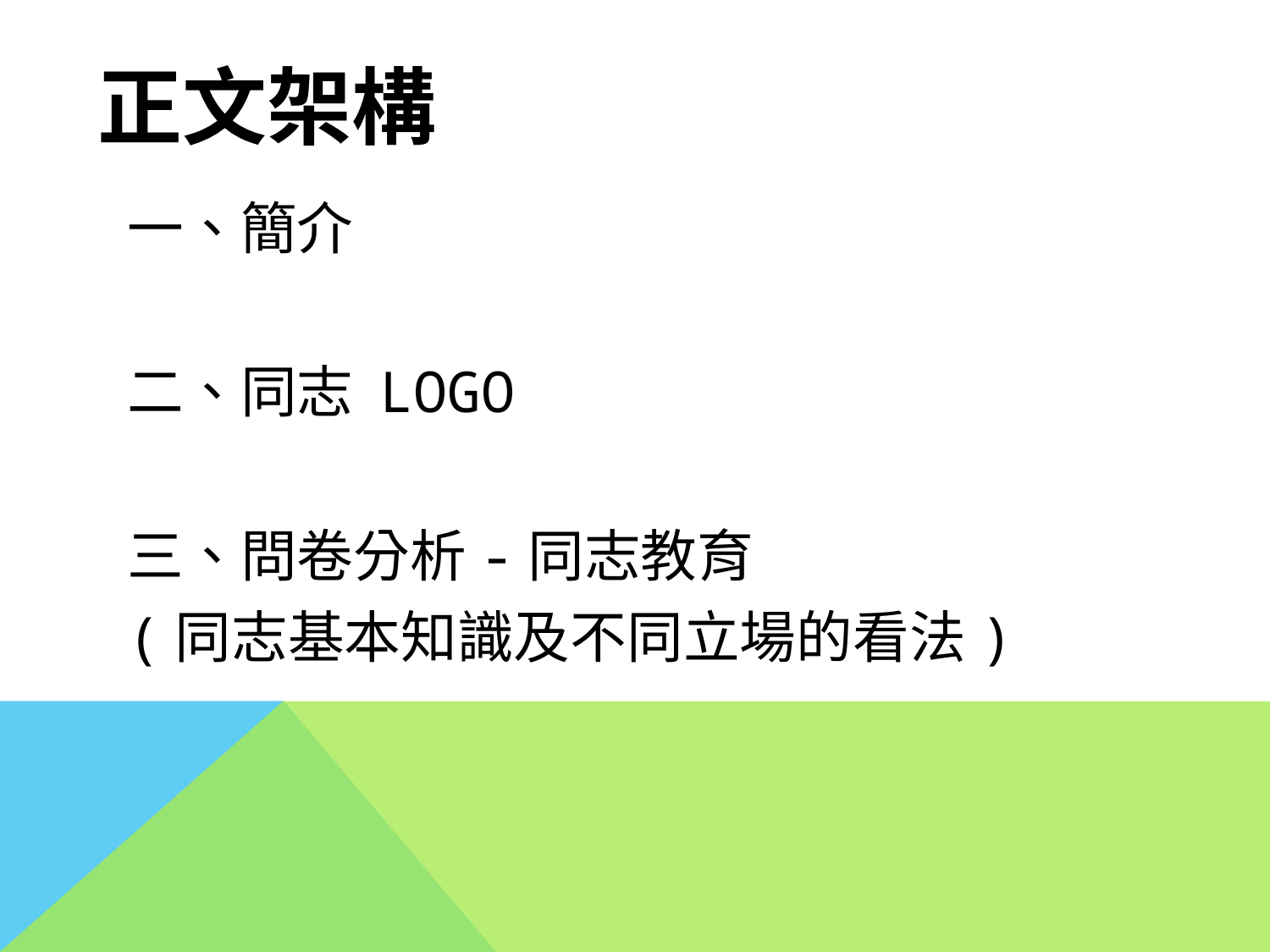

# 正文架構
一、簡介

二、同志 LOGO

三、問卷分析-同志教育
(同志基本知識及不同立場的看法)